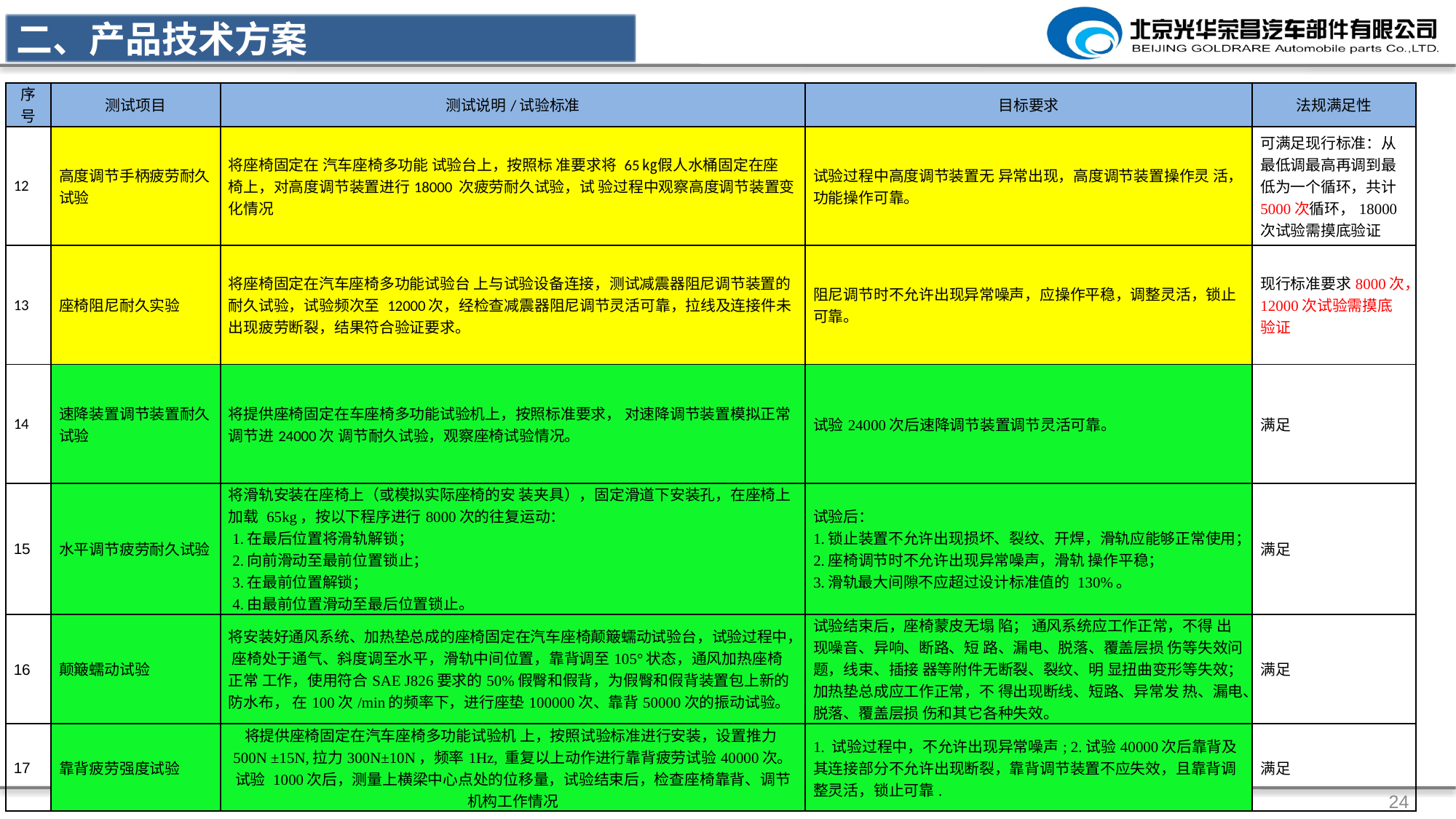

二、产品技术方案
| 序号 | 测试项目 | 测试说明/试验标准 | 目标要求 | 法规满足性 |
| --- | --- | --- | --- | --- |
| 12 | 高度调节手柄疲劳耐久试验 | 将座椅固定在 汽车座椅多功能 试验台上，按照标 准要求将 65㎏假人水桶固定在座 椅上，对高度调节装置进行18000 次疲劳耐久试验，试 验过程中观察高度调节装置变化情况 | 试验过程中高度调节装置无 异常出现，高度调节装置操作灵 活，功能操作可靠。 | 可满足现行标准：从最低调最高再调到最低为一个循环，共计5000次循环，18000次试验需摸底验证 |
| 13 | 座椅阻尼耐久实验 | 将座椅固定在汽车座椅多功能试验台 上与试验设备连接，测试减震器阻尼调节装置的耐久试验，试验频次至 12000次，经检查减震器阻尼调节灵活可靠，拉线及连接件未出现疲劳断裂，结果符合验证要求。 | 阻尼调节时不允许出现异常噪声，应操作平稳，调整灵活，锁止可靠。 | 现行标准要求8000次，12000次试验需摸底验证 |
| 14 | 速降装置调节装置耐久试验 | 将提供座椅固定在车座椅多功能试验机上，按照标准要求， 对速降调节装置模拟正常调节进24000次 调节耐久试验，观察座椅试验情况。 | 试验24000次后速降调节装置调节灵活可靠。 | 满足 |
| 15 | 水平调节疲劳耐久试验 | 将滑轨安装在座椅上（或模拟实际座椅的安 装夹具），固定滑道下安装孔，在座椅上加载 65kg，按以下程序进行8000次的往复运动： 1.在最后位置将滑轨解锁； 2.向前滑动至最前位置锁止； 3.在最前位置解锁； 4.由最前位置滑动至最后位置锁止。 | 试验后： 1.锁止装置不允许出现损坏、裂纹、开焊，滑轨应能够正常使用； 2.座椅调节时不允许出现异常噪声，滑轨 操作平稳； 3.滑轨最大间隙不应超过设计标准值的 130%。 | 满足 |
| 16 | 颠簸蠕动试验 | 将安装好通风系统、加热垫总成的座椅固定在汽车座椅颠簸蠕动试验台，试验过程中， 座椅处于通气、斜度调至水平，滑轨中间位置，靠背调至105°状态，通风加热座椅正常 工作，使用符合SAE J826要求的50%假臀和假背，为假臀和假背装置包上新的防水布， 在100次/min的频率下，进行座垫100000次、靠背50000次的振动试验。 | 试验结束后，座椅蒙皮无塌 陷； 通风系统应工作正常，不得 出现噪音、异响、断路、短 路、漏电、脱落、覆盖层损 伤等失效问题，线束、插接 器等附件无断裂、裂纹、明 显扭曲变形等失效； 加热垫总成应工作正常，不 得出现断线、短路、异常发 热、漏电、脱落、覆盖层损 伤和其它各种失效。 | 满足 |
| 17 | 靠背疲劳强度试验 | 将提供座椅固定在汽车座椅多功能试验机 上，按照试验标准进行安装，设置推力500N ±15N,拉力300N±10N，频率1Hz, 重复以上动作进行靠背疲劳试验40000次。试验 1000次后，测量上横梁中心点处的位移量，试验结束后，检查座椅靠背、调节机构工作情况 | 1. 试验过程中，不允许出现异常噪声; 2.试验40000次后靠背及其连接部分不允许出现断裂，靠背调节装置不应失效，且靠背调整灵活，锁止可靠. | 满足 |